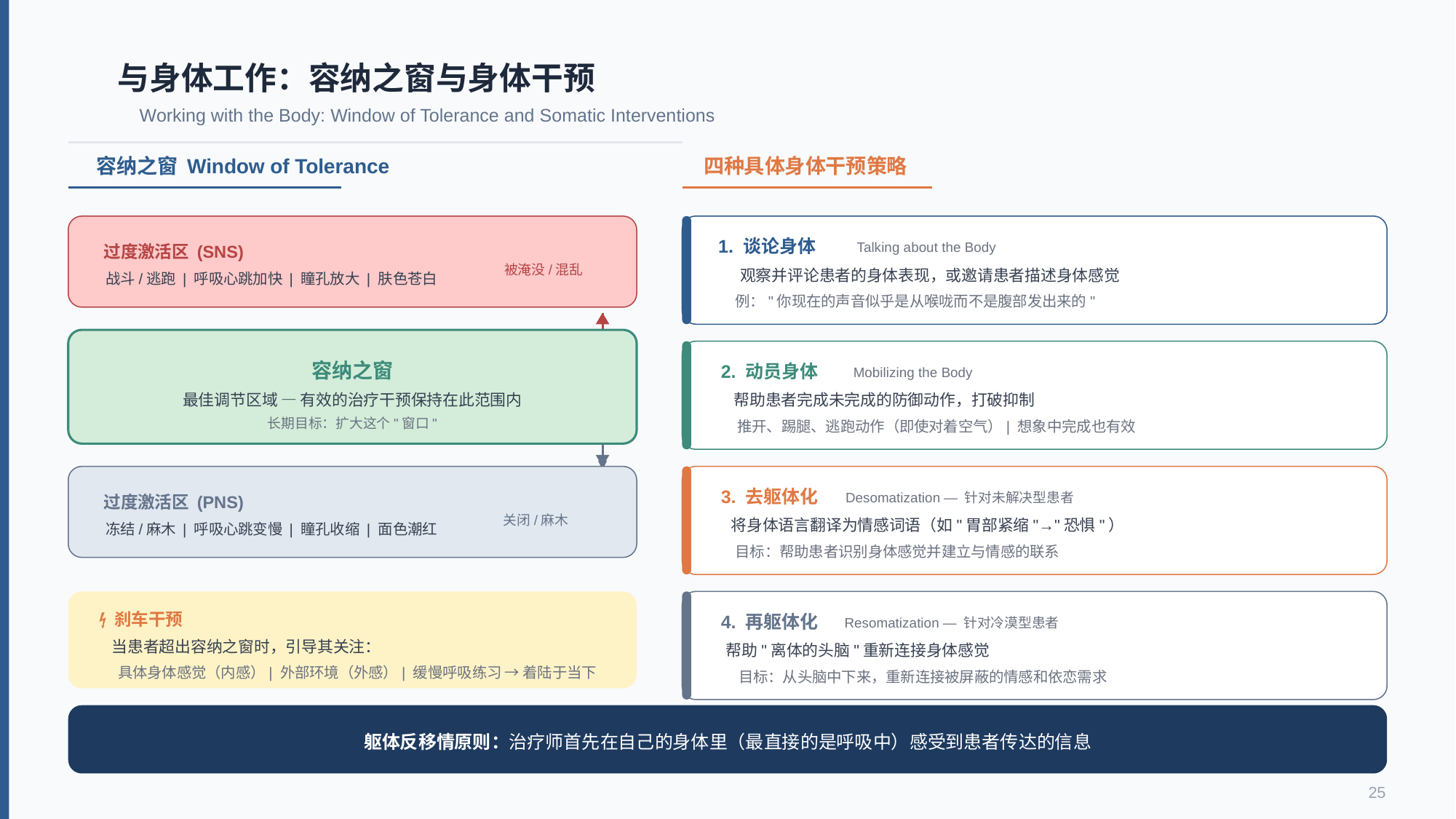

与身体工作：容纳之窗与身体干预
Working with the Body: Window of Tolerance and Somatic Interventions

容纳之窗 Window of Tolerance

过度激活区 (SNS)
被淹没/混乱
战斗/逃跑 | 呼吸心跳加快 | 瞳孔放大 | 肤色苍白

容纳之窗
最佳调节区域 — 有效的治疗干预保持在此范围内
长期目标：扩大这个"窗口"

过度激活区 (PNS)
关闭/麻木
冻结/麻木 | 呼吸心跳变慢 | 瞳孔收缩 | 面色潮红

⚡ 刹车干预
当患者超出容纳之窗时，引导其关注：
具体身体感觉（内感）| 外部环境（外感）| 缓慢呼吸练习 → 着陆于当下
四种具体身体干预策略

1. 谈论身体
Talking about the Body
观察并评论患者的身体表现，或邀请患者描述身体感觉
例："你现在的声音似乎是从喉咙而不是腹部发出来的"

2. 动员身体
Mobilizing the Body
帮助患者完成未完成的防御动作，打破抑制
推开、踢腿、逃跑动作（即使对着空气）| 想象中完成也有效

3. 去躯体化
Desomatization — 针对未解决型患者
将身体语言翻译为情感词语（如"胃部紧缩"→"恐惧"）
目标：帮助患者识别身体感觉并建立与情感的联系

4. 再躯体化
Resomatization — 针对冷漠型患者
帮助"离体的头脑"重新连接身体感觉
目标：从头脑中下来，重新连接被屏蔽的情感和依恋需求

躯体反移情原则：治疗师首先在自己的身体里（最直接的是呼吸中）感受到患者传达的信息
25